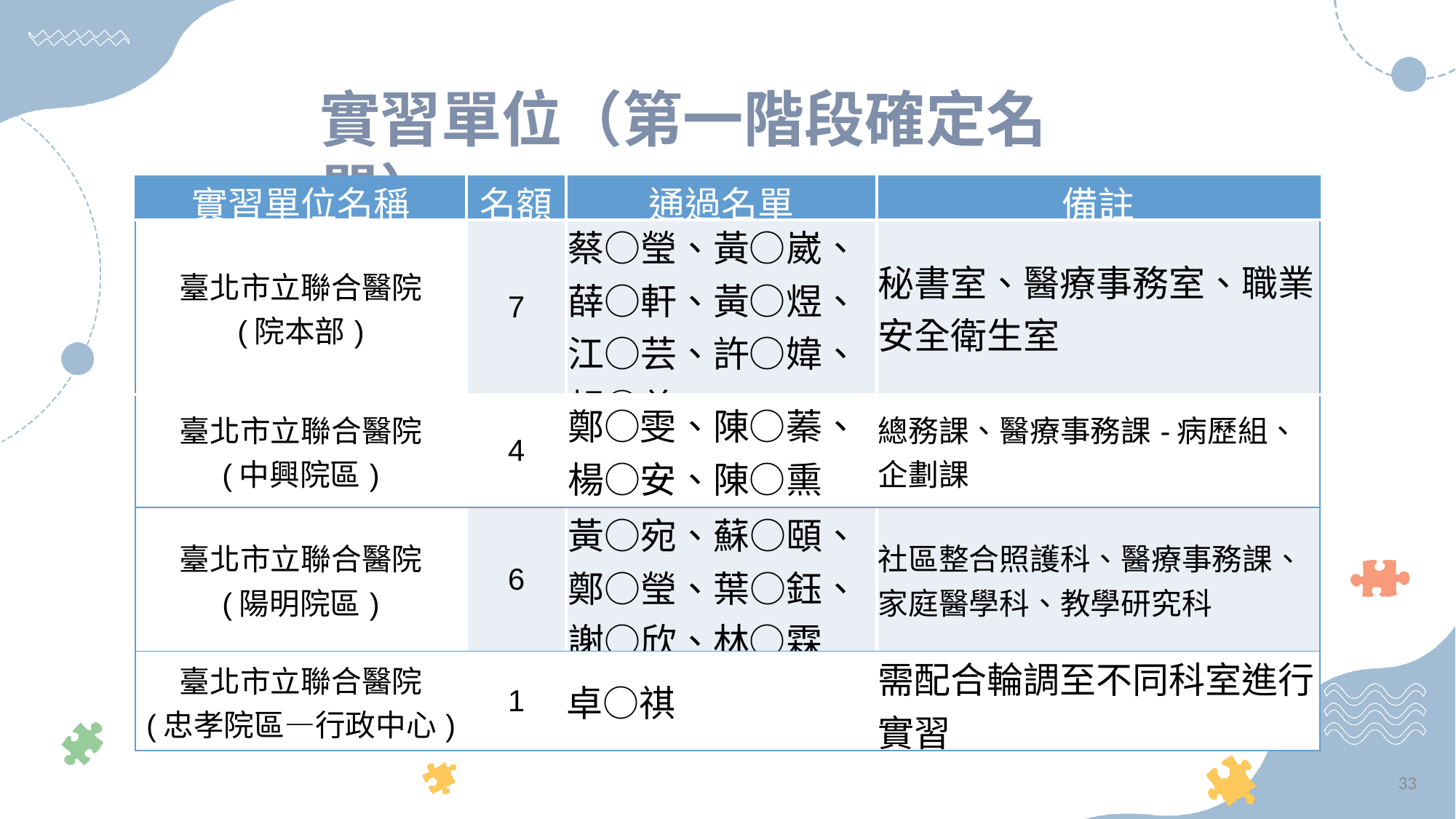

實習單位（第一階段確定名單）
| 實習單位名稱 | 名額 | 通過名單 | 備註 |
| --- | --- | --- | --- |
| 臺北市立聯合醫院 (院本部) | 7 | 蔡○瑩、黃○崴、 薛○軒、黃○煜、 江○芸、許○媁、 賴○慈 | 秘書室、醫療事務室、職業安全衛生室 |
| 臺北市立聯合醫院 (中興院區) | 4 | 鄭○雯、陳○蓁、 楊○安、陳○熏 | 總務課、醫療事務課-病歷組、 企劃課 |
| 臺北市立聯合醫院 (陽明院區) | 6 | 黃○宛、蘇○頤、 鄭○瑩、葉○鈺、 謝○欣、林○霖 | 社區整合照護科、醫療事務課、 家庭醫學科、教學研究科 |
| 臺北市立聯合醫院 (忠孝院區—行政中心) | 1 | 卓○祺 | 需配合輪調至不同科室進行實習 |
33